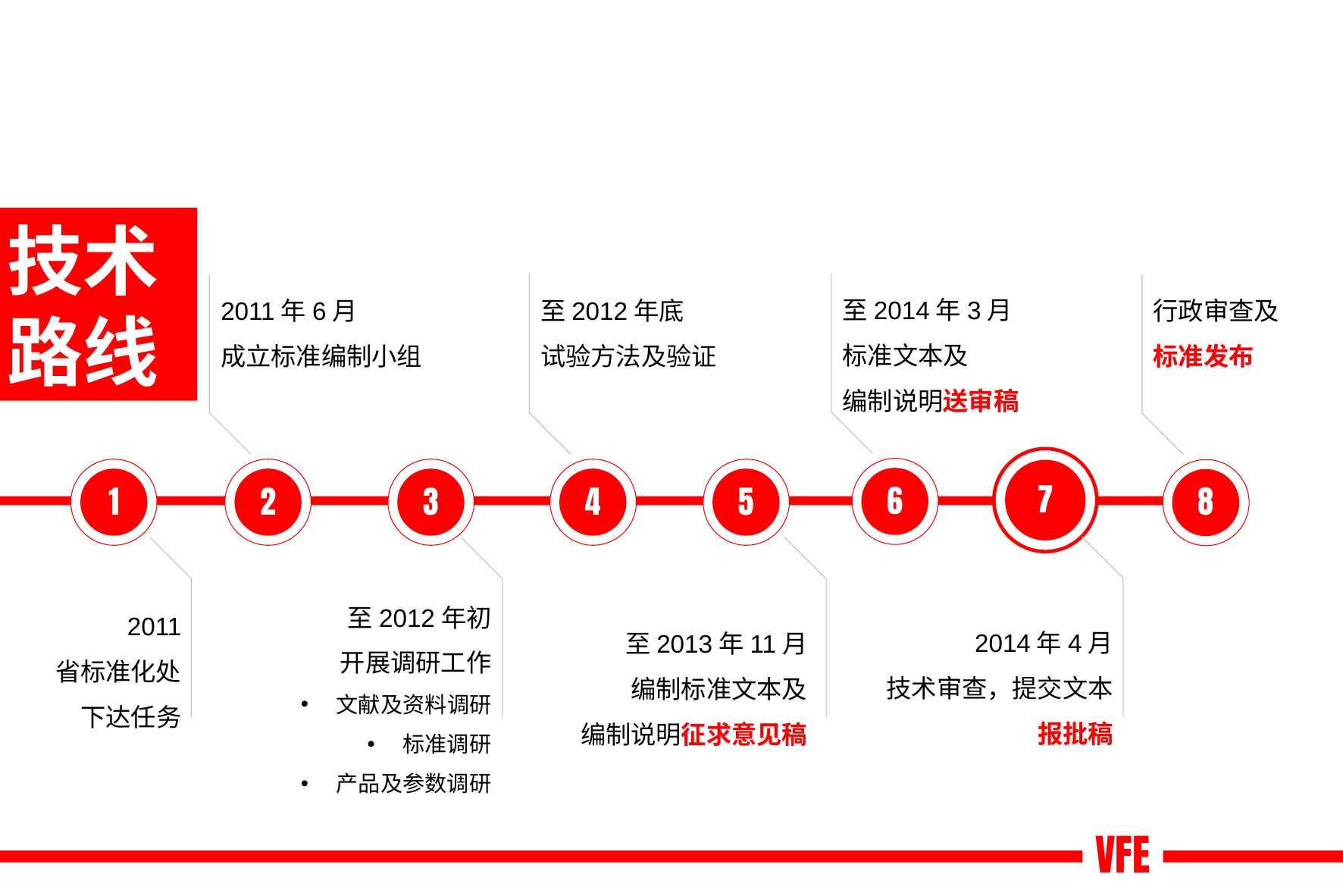

技术路线

至2014年3月
标准文本及
编制说明送审稿

2011年6月
成立标准编制小组
至2012年底
试验方法及验证

行政审查及
标准发布

7
6
1
2
3
4
5
8

至2012年初
开展调研工作
文献及资料调研
标准调研
产品及参数调研
2011
省标准化处
下达任务
2014年4月
技术审查，提交文本报批稿
至2013年11月
编制标准文本及
编制说明征求意见稿